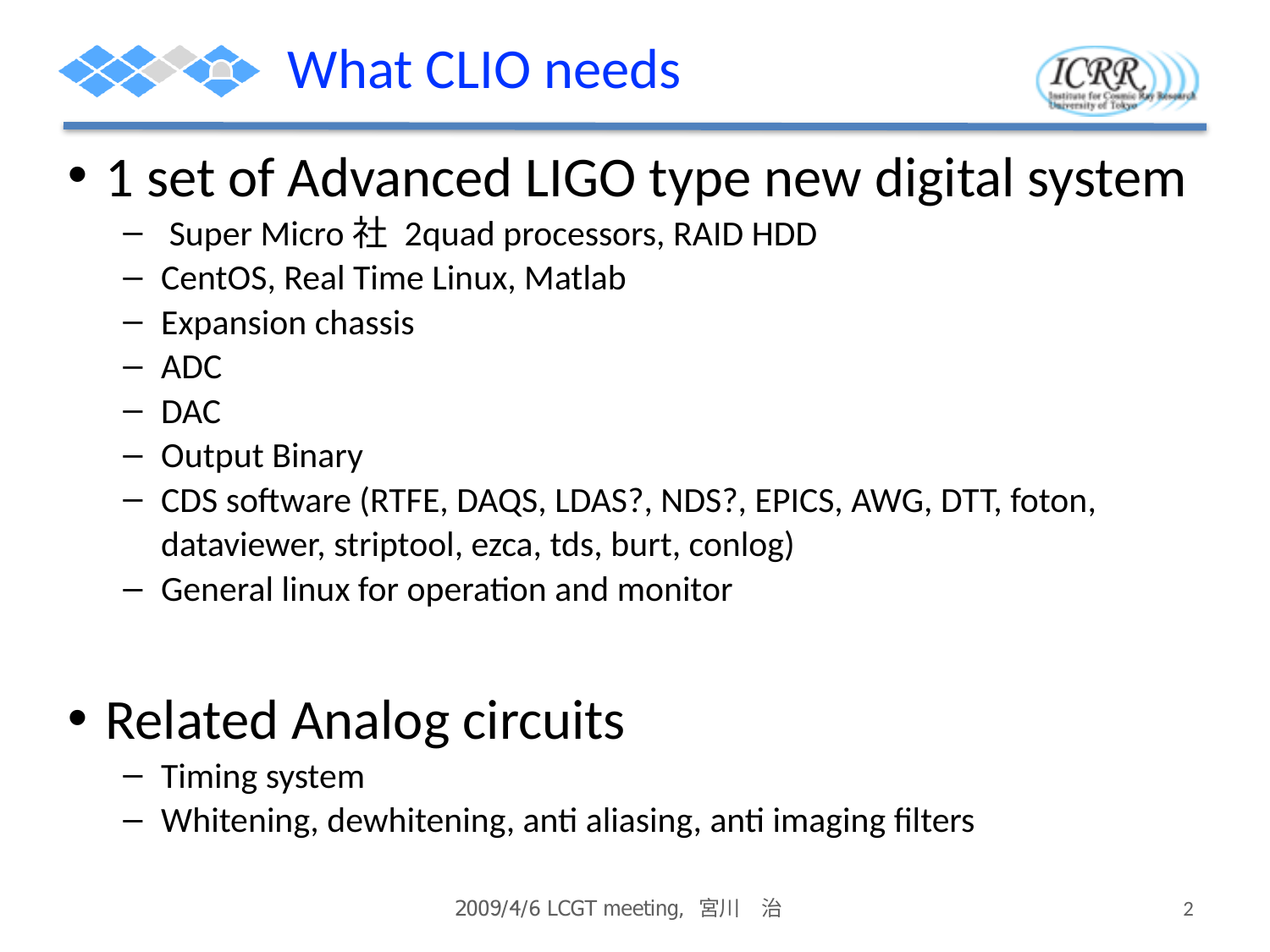

# What CLIO needs
1 set of Advanced LIGO type new digital system
 Super Micro社 2quad processors, RAID HDD
CentOS, Real Time Linux, Matlab
Expansion chassis
ADC
DAC
Output Binary
CDS software (RTFE, DAQS, LDAS?, NDS?, EPICS, AWG, DTT, foton, dataviewer, striptool, ezca, tds, burt, conlog)
General linux for operation and monitor

Related Analog circuits
Timing system
Whitening, dewhitening, anti aliasing, anti imaging filters

2009/4/6 LCGT meeting,  宮川　治
2